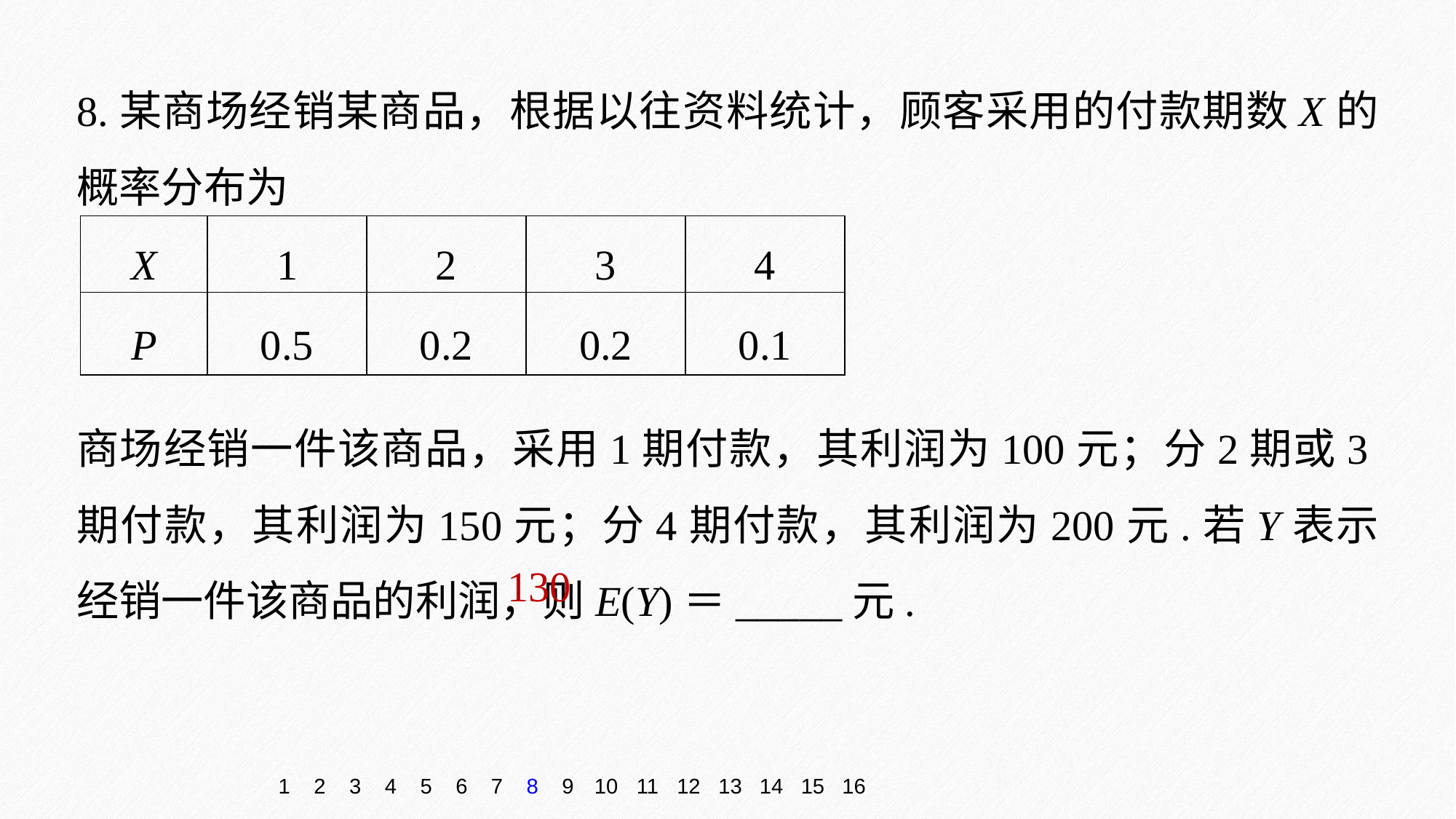

8.某商场经销某商品，根据以往资料统计，顾客采用的付款期数X的概率分布为
| X | 1 | 2 | 3 | 4 |
| --- | --- | --- | --- | --- |
| P | 0.5 | 0.2 | 0.2 | 0.1 |
商场经销一件该商品，采用1期付款，其利润为100元；分2期或3期付款，其利润为150元；分4期付款，其利润为200元.若Y表示经销一件该商品的利润，则E(Y)＝_____元.
130
1
2
3
4
5
6
7
8
9
10
11
12
13
14
15
16